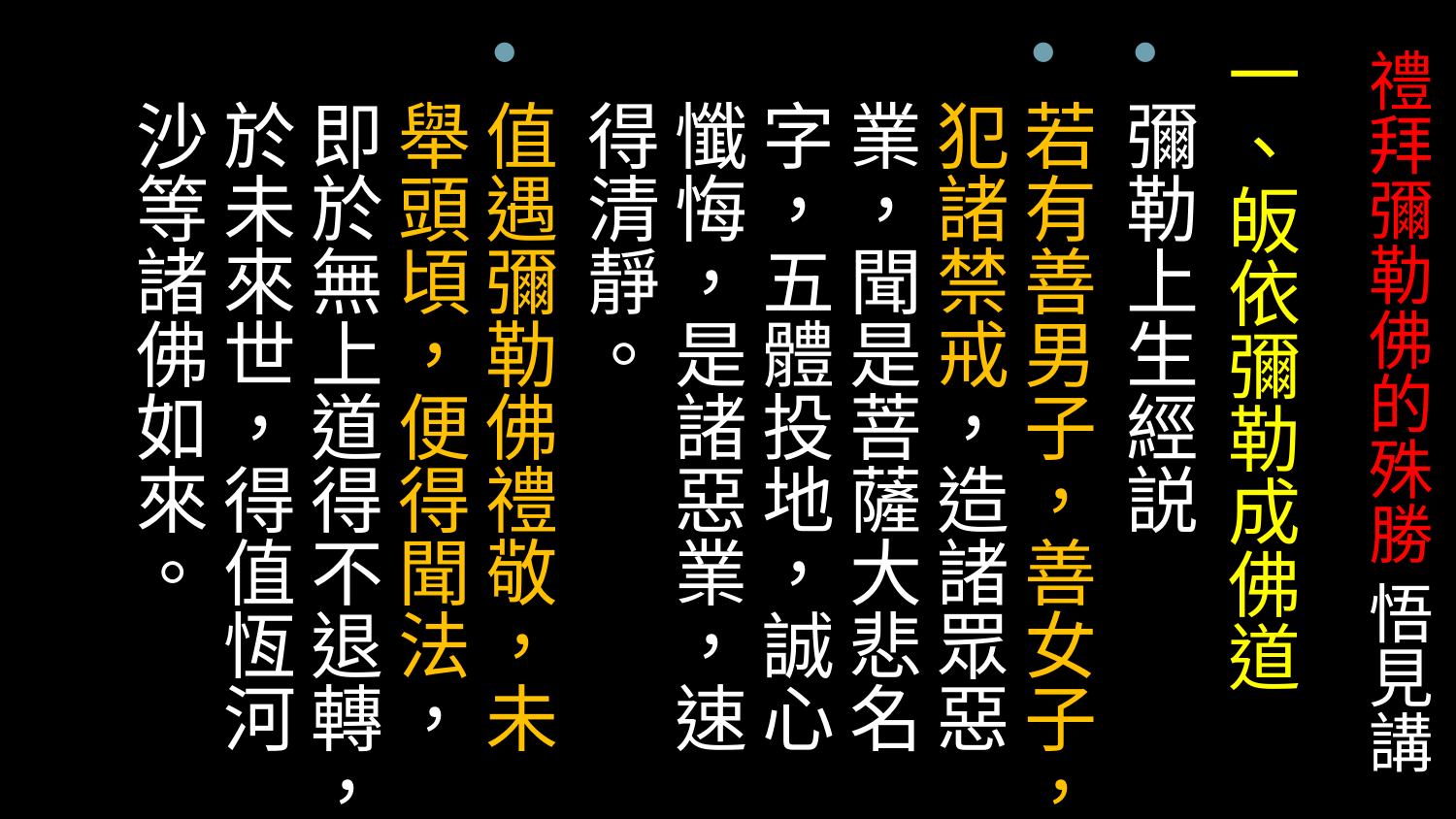

一、皈依彌勒成佛道
彌勒上生經説
若有善男子，善女子，犯諸禁戒，造諸眾惡業，聞是菩薩大悲名字，五體投地，誠心懺悔，是諸惡業，速得清靜。
值遇彌勒佛禮敬，未舉頭頃，便得聞法，即於無上道得不退轉，於未來世，得值恆河沙等諸佛如來。

# 禮拜彌勒佛的殊勝 悟見講